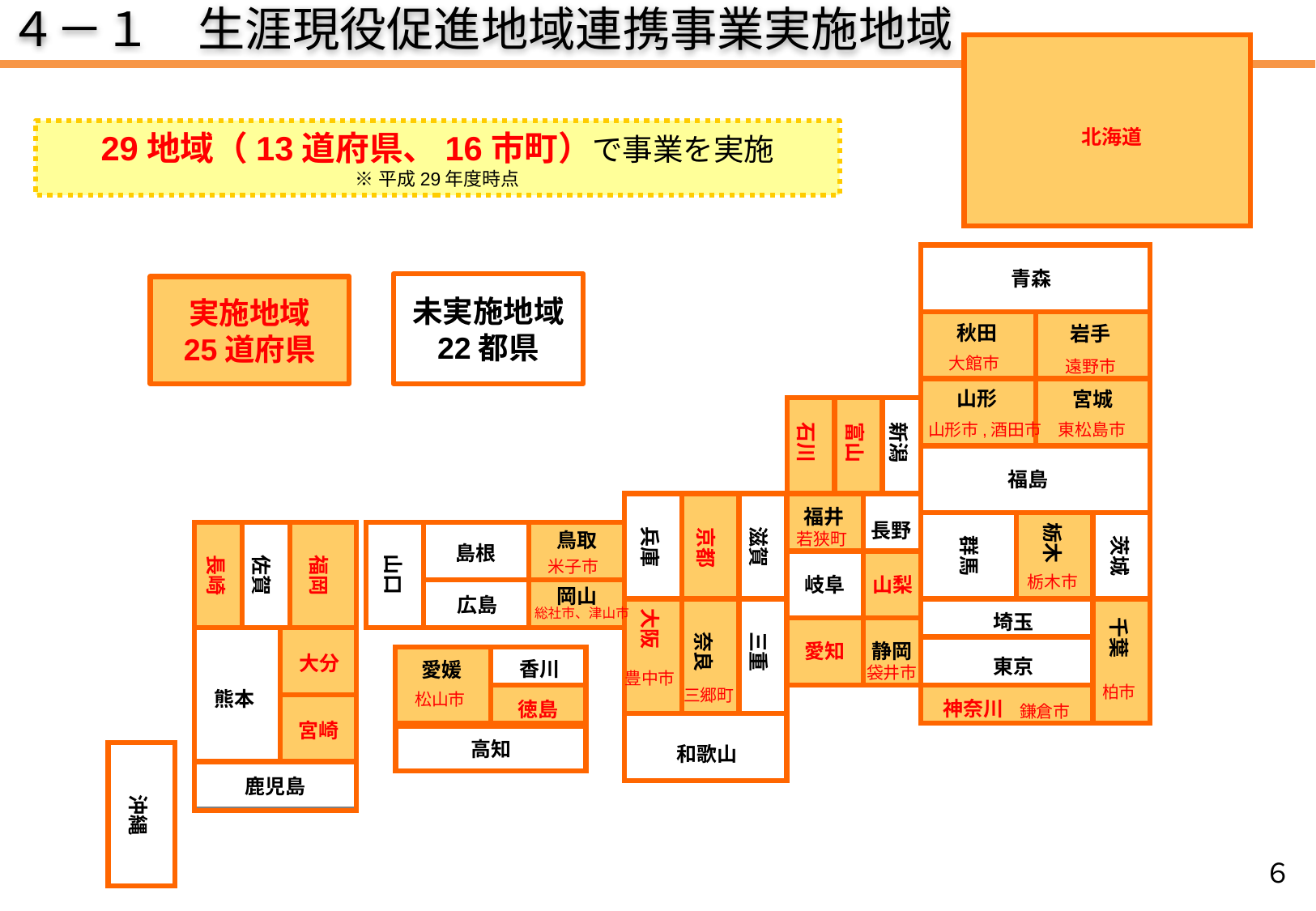

４－１　生涯現役促進地域連携事業実施地域

北海道
青森
秋田
岩手
山形
宮城
石川
富山
新潟
福島
福井
長野
栃木
兵庫
滋賀
京都
鳥取
群馬
茨城
島根
山口
長崎
佐賀
福岡
岐阜
山梨
岡山
広島
大阪
埼玉
千葉
奈良
三重
愛知
静岡
大分
東京
香川
愛媛
熊本
神奈川
徳島
宮崎
高知
和歌山
鹿児島
沖縄
29地域（13道府県、16市町）で事業を実施
※平成29年度時点

未実施地域
22都県
実施地域
25道府県
大館市

遠野市
東松島市
山形市,酒田市
若狭町
米子市
栃木市
総社市、津山市
袋井市
豊中市
柏市
三郷町
松山市
鎌倉市
６